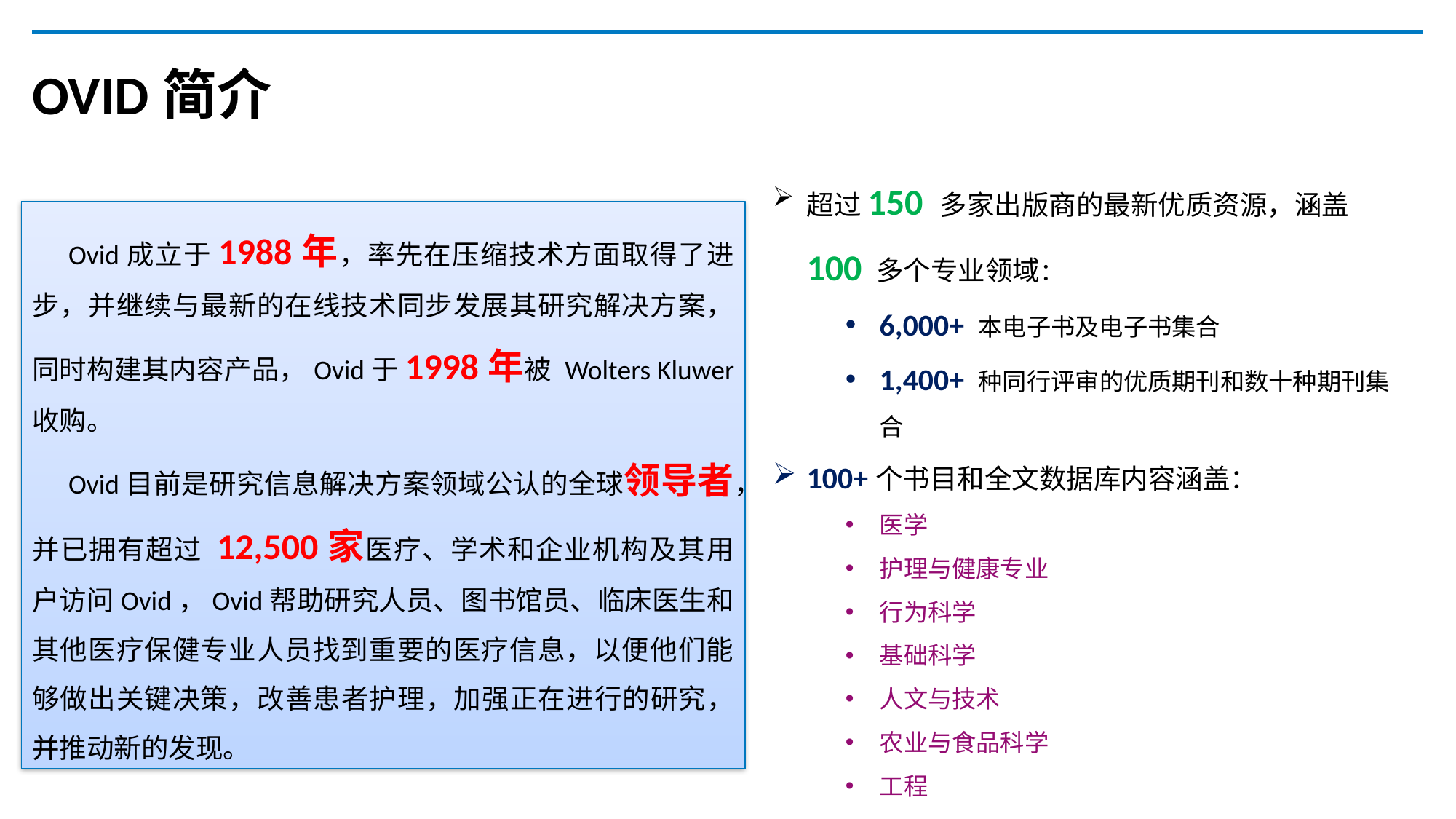

# OVID简介
超过150 多家出版商的最新优质资源，涵盖 100 多个专业领域：
6,000+ 本电子书及电子书集合
1,400+ 种同行评审的优质期刊和数十种期刊集合
100+个书目和全文数据库内容涵盖：
医学
护理与健康专业
行为科学
基础科学
人文与技术
农业与食品科学
工程
Ovid成立于1988年，率先在压缩技术方面取得了进步，并继续与最新的在线技术同步发展其研究解决方案，同时构建其内容产品，Ovid于1998年被 Wolters Kluwer 收购。
Ovid目前是研究信息解决方案领域公认的全球领导者，并已拥有超过 12,500家医疗、学术和企业机构及其用户访问Ovid，Ovid帮助研究人员、图书馆员、临床医生和其他医疗保健专业人员找到重要的医疗信息，以便他们能够做出关键决策，改善患者护理，加强正在进行的研究，并推动新的发现。